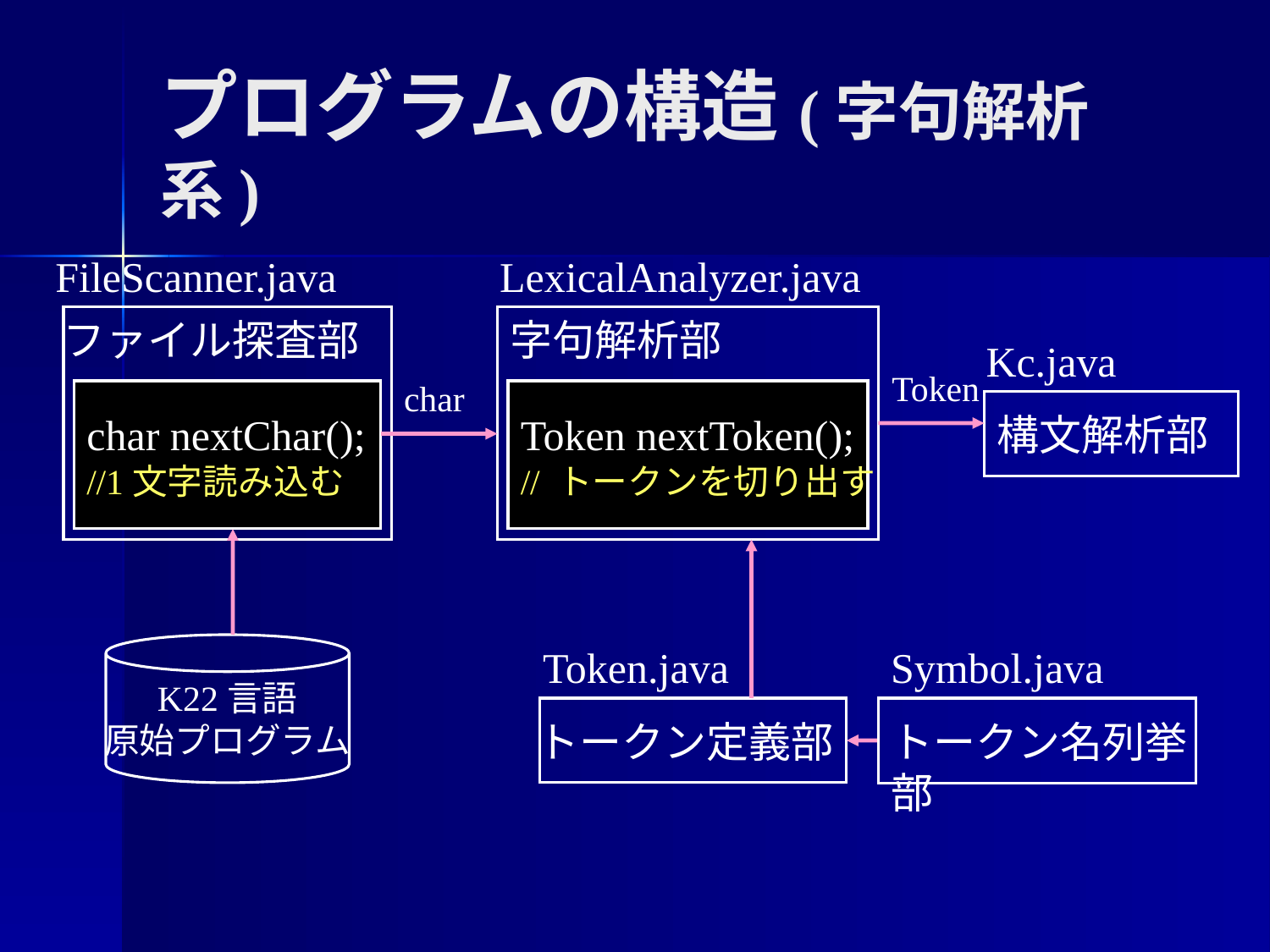

# プログラムの構造(字句解析系)
FileScanner.java
LexicalAnalyzer.java

ファイル探査部

字句解析部
Kc.java
Token

char

char nextChar();
//1文字読み込む
Token nextToken();
// トークンを切り出す

構文解析部

K22言語
原始プログラム
Token.java
Symbol.java

トークン定義部
トークン名列挙部